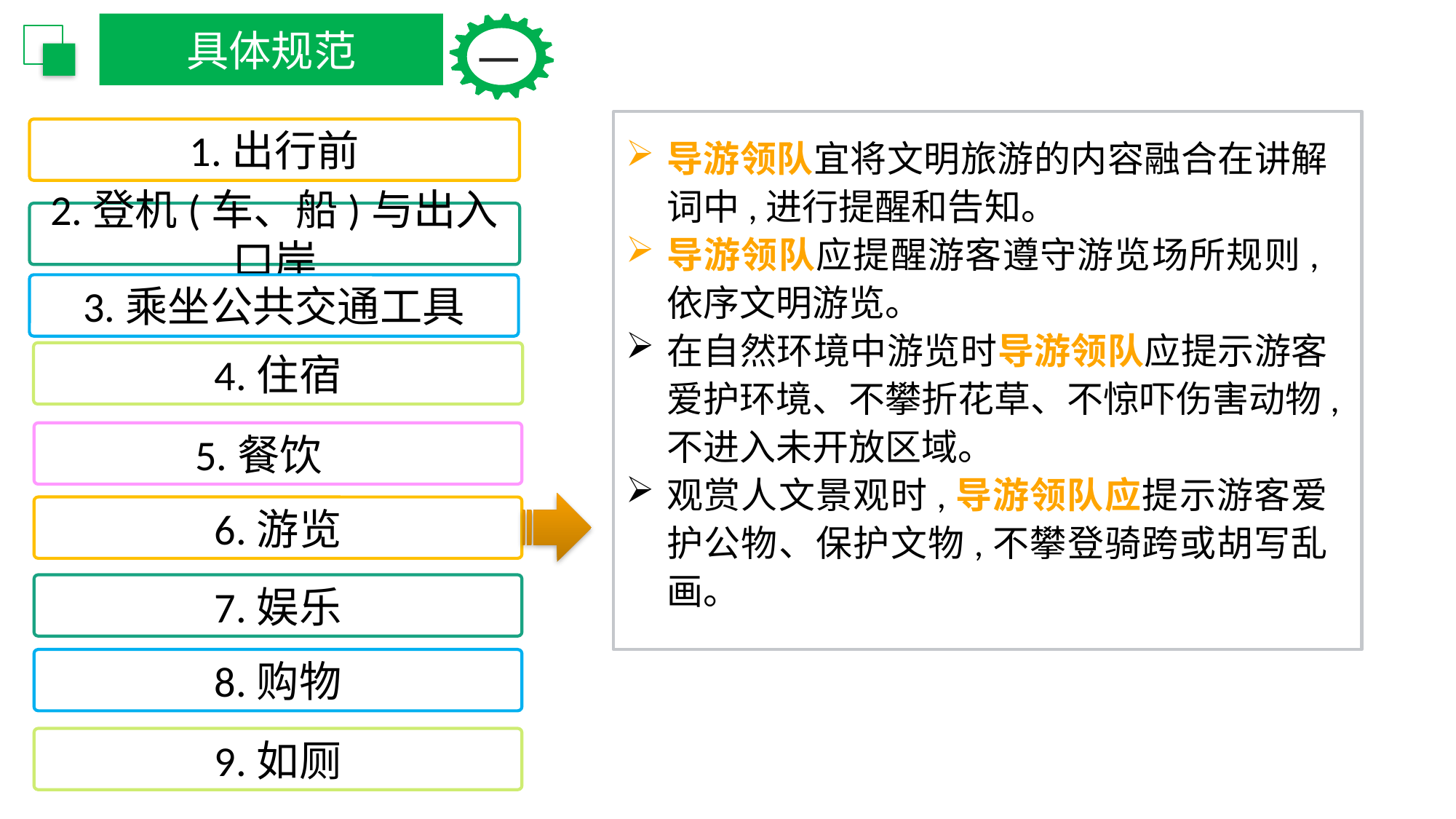

具体规范

一

1.出行前
导游领队宜将文明旅游的内容融合在讲解词中,进行提醒和告知。
导游领队应提醒游客遵守游览场所规则,依序文明游览。
在自然环境中游览时导游领队应提示游客爱护环境、不攀折花草、不惊吓伤害动物,不进入未开放区域。
观赏人文景观时,导游领队应提示游客爱护公物、保护文物,不攀登骑跨或胡写乱画。
2.登机(车、船)与出入口岸
3.乘坐公共交通工具
4.住宿
5.餐饮

6.游览
7.娱乐
8.购物
9.如厕